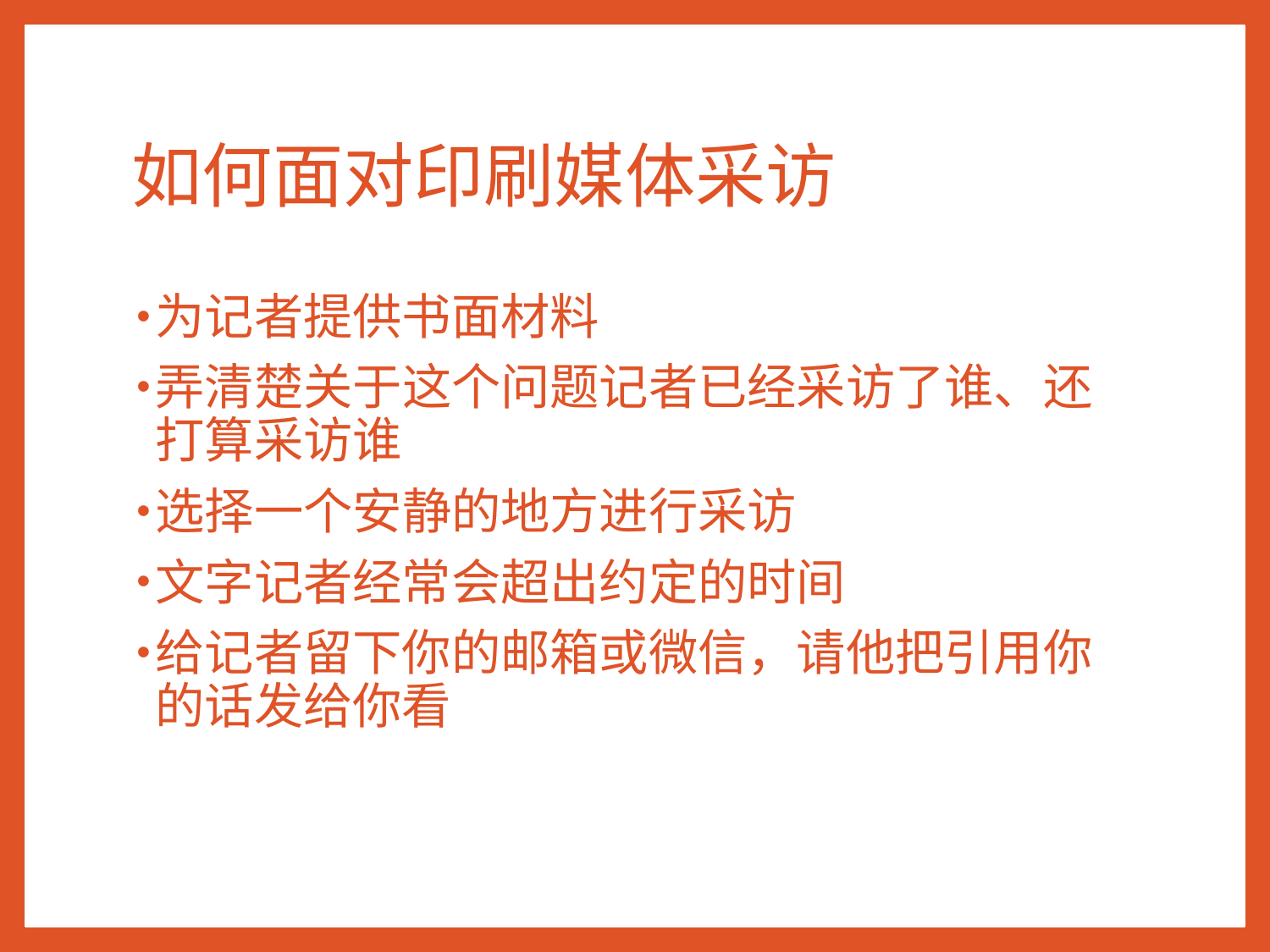

# 如何面对印刷媒体采访
为记者提供书面材料
弄清楚关于这个问题记者已经采访了谁、还打算采访谁
选择一个安静的地方进行采访
文字记者经常会超出约定的时间
给记者留下你的邮箱或微信，请他把引用你的话发给你看